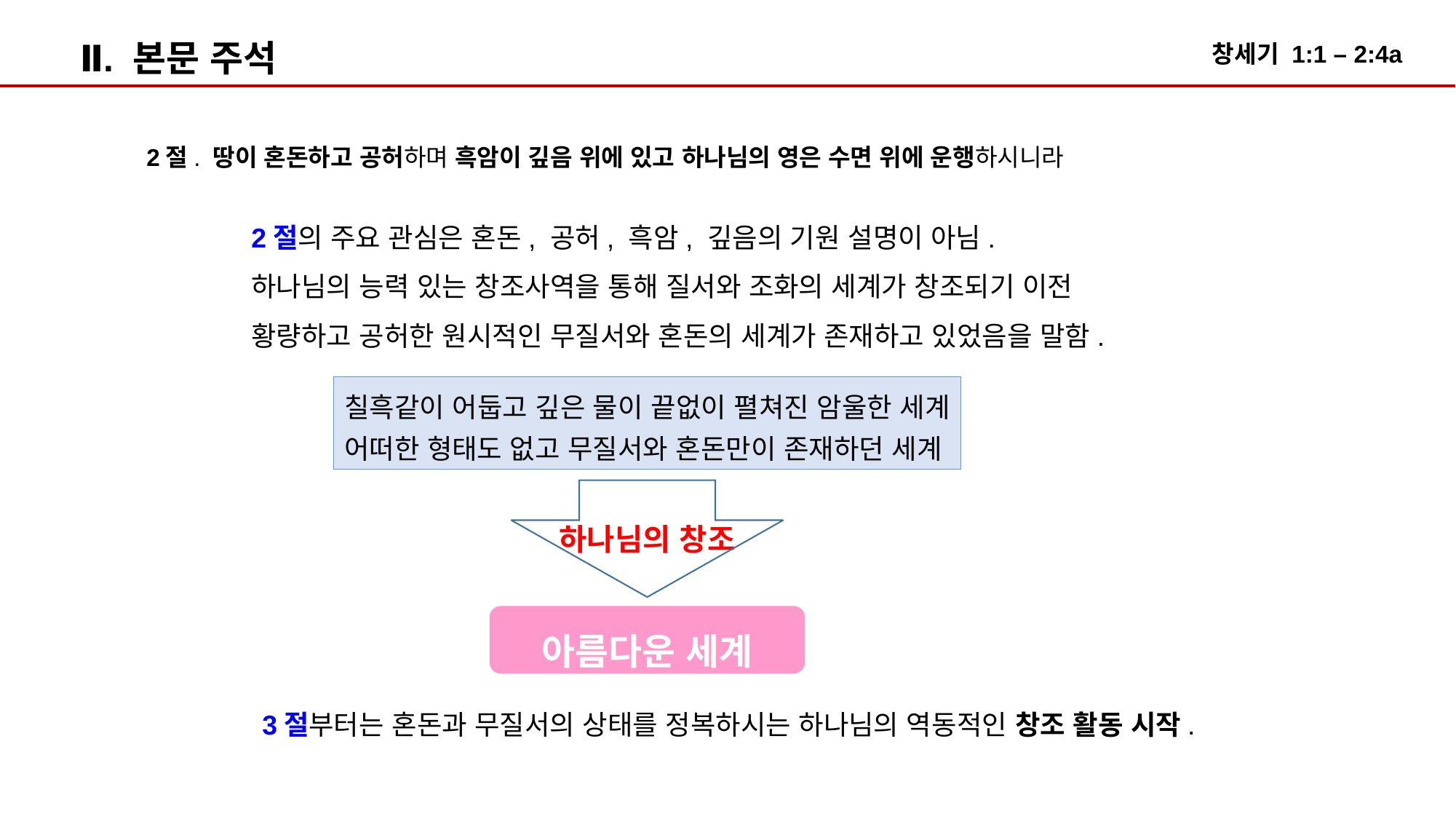

Ⅱ. 본문 주석
2절. 땅이 혼돈하고 공허하며 흑암이 깊음 위에 있고 하나님의 영은 수면 위에 운행하시니라
2절의 주요 관심은 혼돈, 공허, 흑암, 깊음의 기원 설명이 아님.
하나님의 능력 있는 창조사역을 통해 질서와 조화의 세계가 창조되기 이전
황량하고 공허한 원시적인 무질서와 혼돈의 세계가 존재하고 있었음을 말함.
칠흑같이 어둡고 깊은 물이 끝없이 펼쳐진 암울한 세계
어떠한 형태도 없고 무질서와 혼돈만이 존재하던 세계

하나님의 창조
아름다운 세계
3절부터는 혼돈과 무질서의 상태를 정복하시는 하나님의 역동적인 창조 활동 시작.